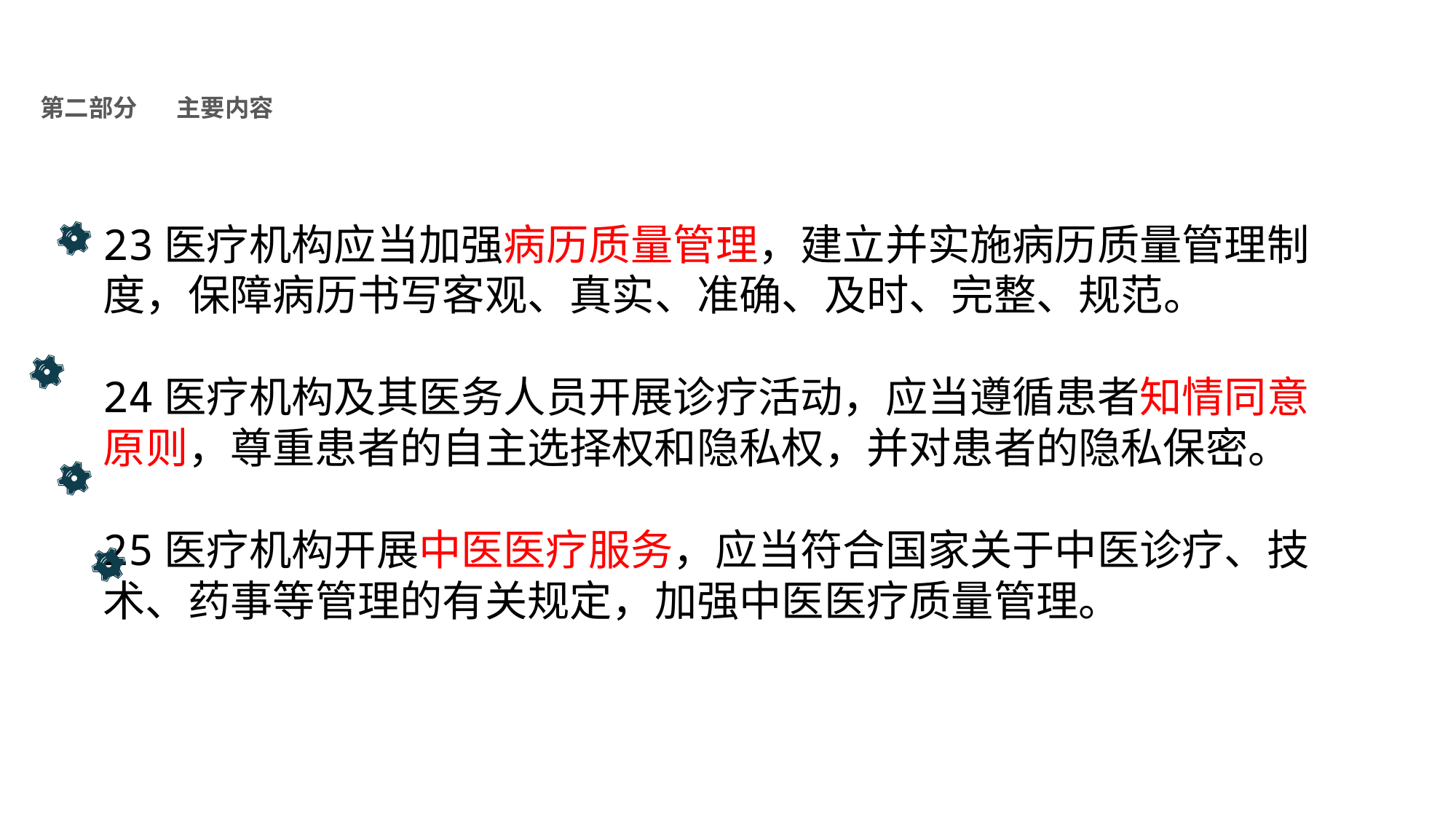

医疗质量管理办法
NHFPC
第二部分
主要内容

23医疗机构应当加强病历质量管理，建立并实施病历质量管理制度，保障病历书写客观、真实、准确、及时、完整、规范。

24医疗机构及其医务人员开展诊疗活动，应当遵循患者知情同意原则，尊重患者的自主选择权和隐私权，并对患者的隐私保密。

25医疗机构开展中医医疗服务，应当符合国家关于中医诊疗、技术、药事等管理的有关规定，加强中医医疗质量管理。